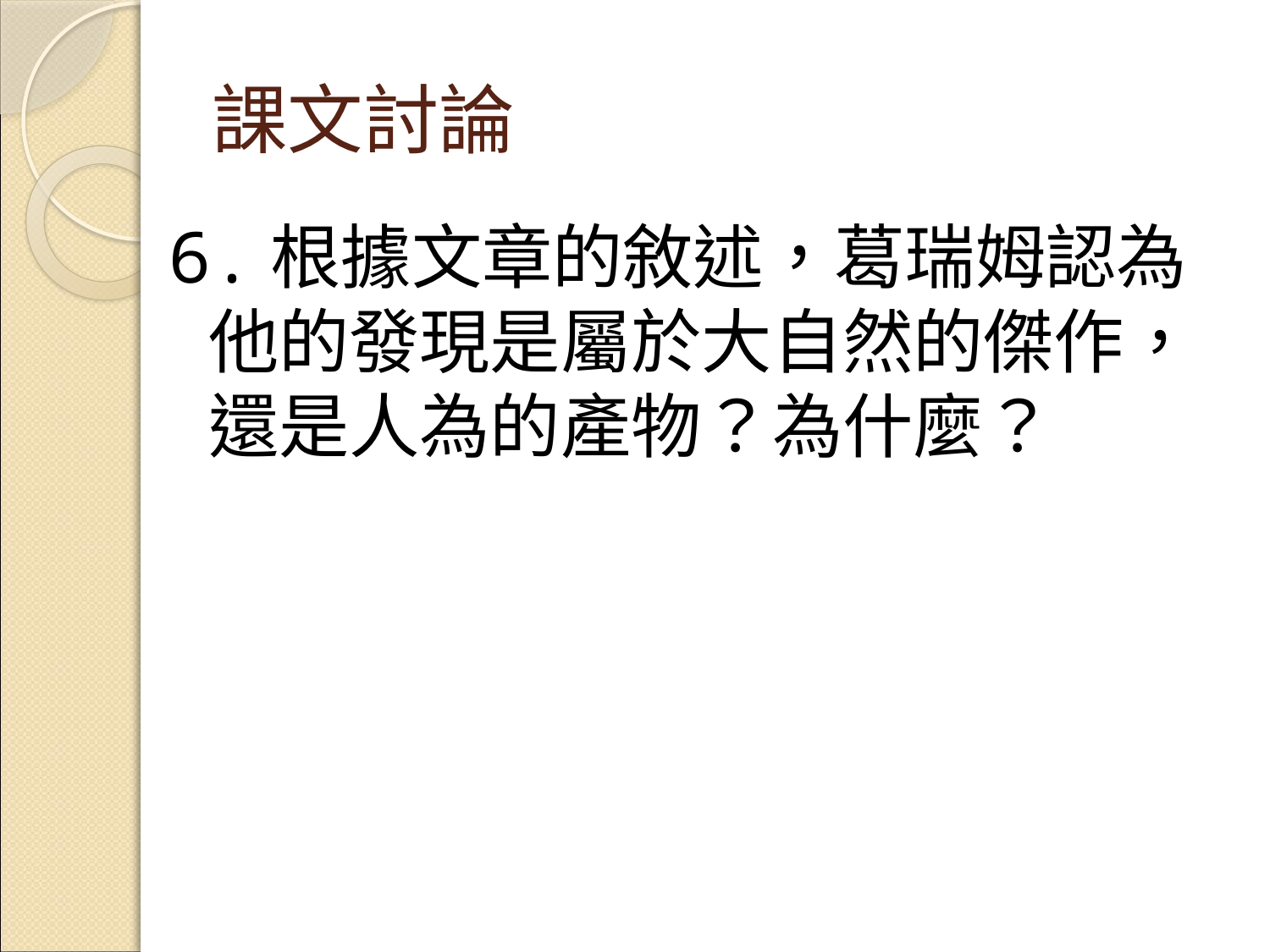

課文討論
6.根據文章的敘述，葛瑞姆認為他的發現是屬於大自然的傑作，還是人為的產物？為什麼？